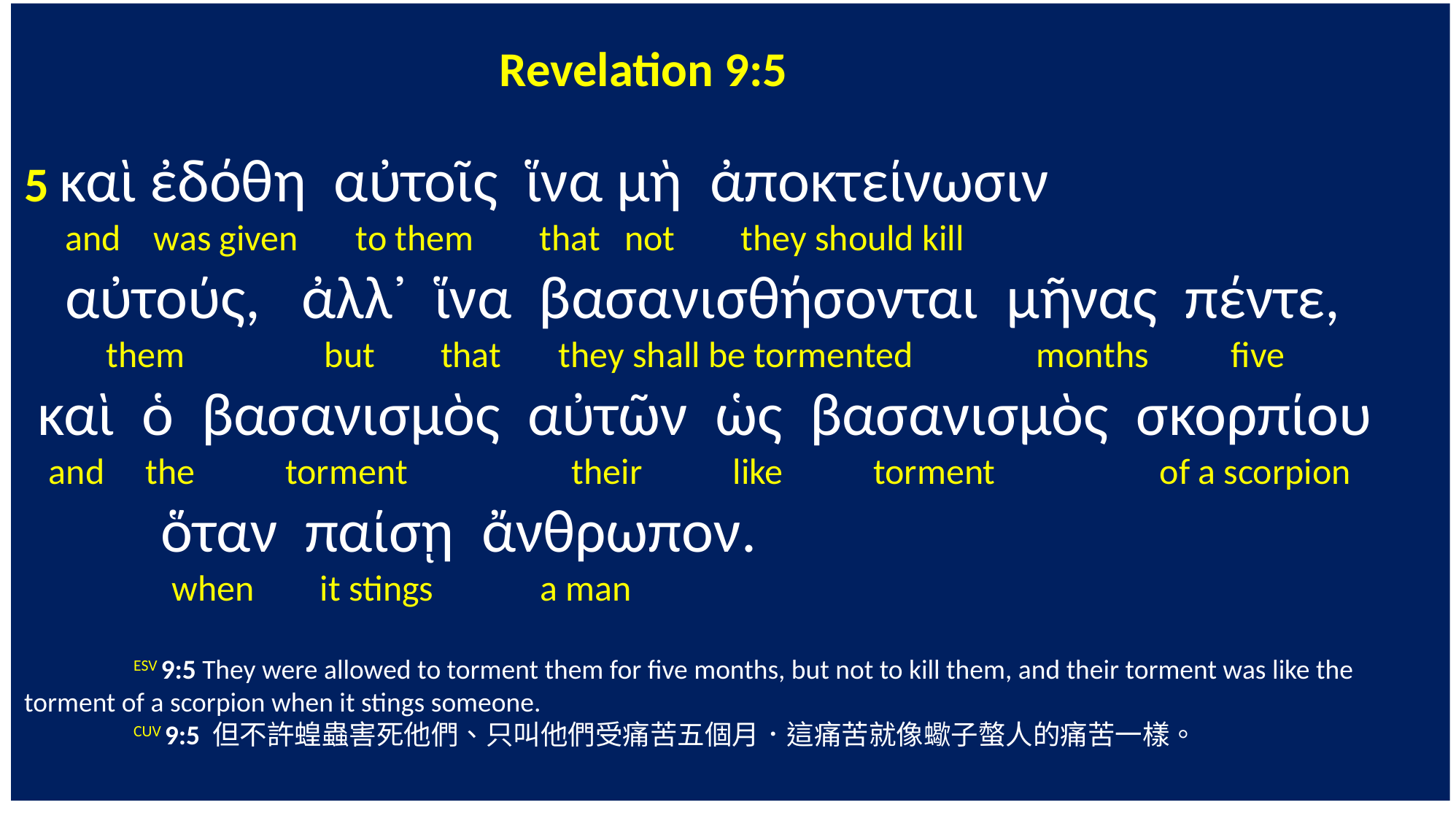

Revelation 9:5

5 καὶ ἐδόθη  αὐτοῖς  ἵνα μὴ  ἀποκτείνωσιν
     and    was given       to them        that   not        they should kill
   αὐτούς,   ἀλλ᾽  ἵνα  βασανισθήσονται  μῆνας  πέντε,
          them                 but        that       they shall be tormented               months          five
 καὶ  ὁ  βασανισμὸς  αὐτῶν  ὡς  βασανισμὸς  σκορπίου
   and     the           torment                    their           like           torment                    of a scorpion
          ὅταν  παίσῃ  ἄνθρωπον.
                  when        it stings             a man

	ESV 9:5 They were allowed to torment them for five months, but not to kill them, and their torment was like the torment of a scorpion when it stings someone.
	CUV 9:5 但不許蝗蟲害死他們、只叫他們受痛苦五個月．這痛苦就像蠍子螫人的痛苦一樣。